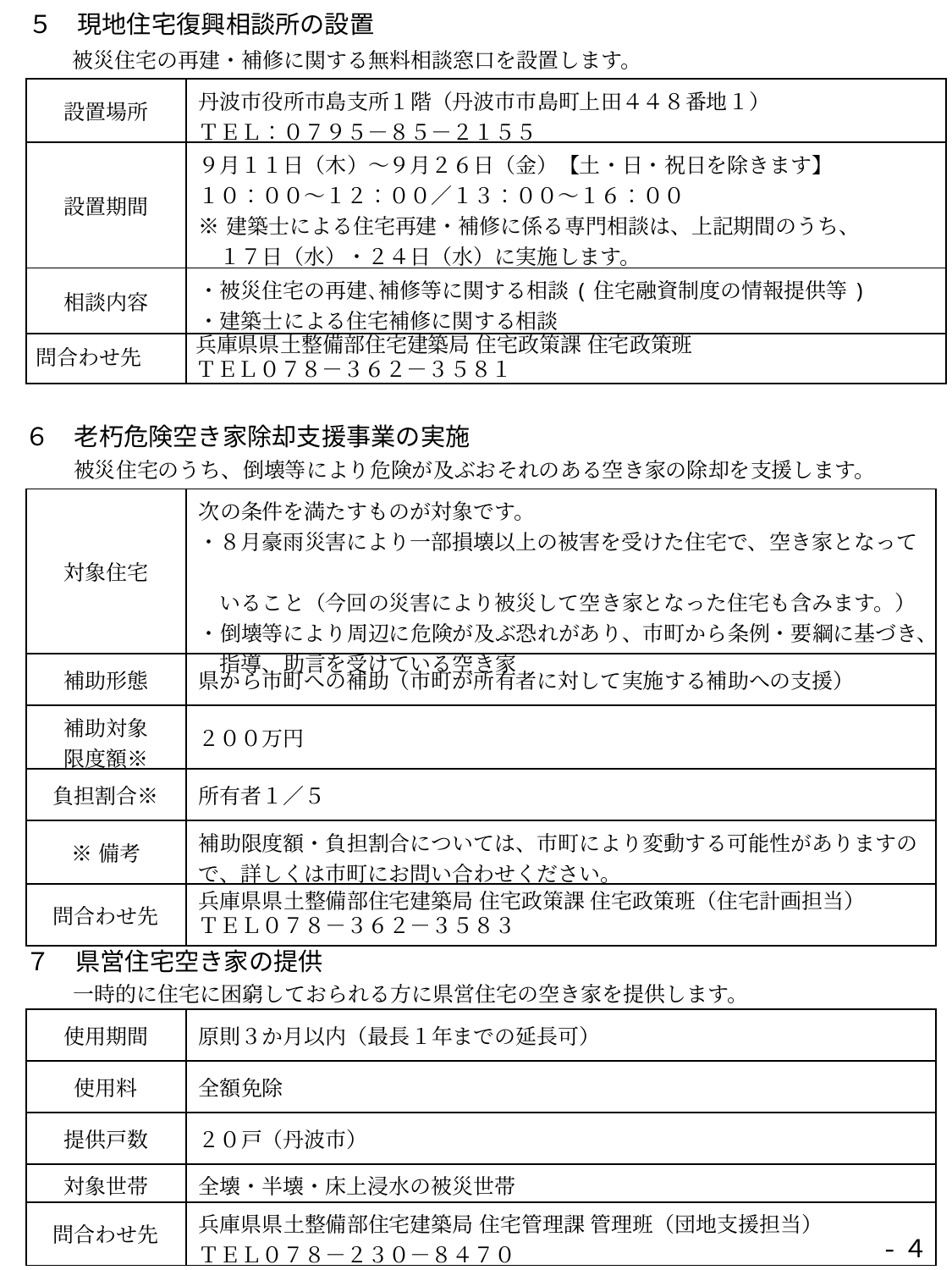

５　現地住宅復興相談所の設置
被災住宅の再建・補修に関する無料相談窓口を設置します。
| 設置場所 | 丹波市役所市島支所１階（丹波市市島町上田４４８番地１） ＴＥＬ：０７９５－８５－２１５５ |
| --- | --- |
| 設置期間 | ９月１１日（木）～９月２６日（金）【土・日・祝日を除きます】 １０：００～１２：００／１３：００～１６：００ ※建築士による住宅再建・補修に係る専門相談は、上記期間のうち、 　１７日（水）・２４日（水）に実施します。 |
| 相談内容 | ・被災住宅の再建､補修等に関する相談(住宅融資制度の情報提供等) ・建築士による住宅補修に関する相談 |
| 問合わせ先 | 兵庫県県土整備部住宅建築局 住宅政策課 住宅政策班 ＴＥＬ０７８－３６２－３５８１ |
６　老朽危険空き家除却支援事業の実施
被災住宅のうち、倒壊等により危険が及ぶおそれのある空き家の除却を支援します。
| 対象住宅 | 次の条件を満たすものが対象です。 ・８月豪雨災害により一部損壊以上の被害を受けた住宅で、空き家となって　 　いること（今回の災害により被災して空き家となった住宅も含みます。） ・倒壊等により周辺に危険が及ぶ恐れがあり、市町から条例・要綱に基づき、 　指導、助言を受けている空き家 |
| --- | --- |
| 補助形態 | 県から市町への補助（市町が所有者に対して実施する補助への支援） |
| 補助対象 限度額※ | ２００万円 |
| 負担割合※ | 所有者１／５ |
| ※備考 | 補助限度額・負担割合については、市町により変動する可能性がありますので、詳しくは市町にお問い合わせください。 |
| 問合わせ先 | 兵庫県県土整備部住宅建築局 住宅政策課 住宅政策班（住宅計画担当） ＴＥＬ０７８－３６２－３５８３ |
７　県営住宅空き家の提供
一時的に住宅に困窮しておられる方に県営住宅の空き家を提供します。
| 使用期間 | 原則３か月以内（最長１年までの延長可） |
| --- | --- |
| 使用料 | 全額免除 |
| 提供戸数 | ２０戸（丹波市） |
| 対象世帯 | 全壊・半壊・床上浸水の被災世帯 |
| 問合わせ先 | 兵庫県県土整備部住宅建築局 住宅管理課 管理班（団地支援担当） ＴＥＬ０７８－２３０－８４７０ |
-４-